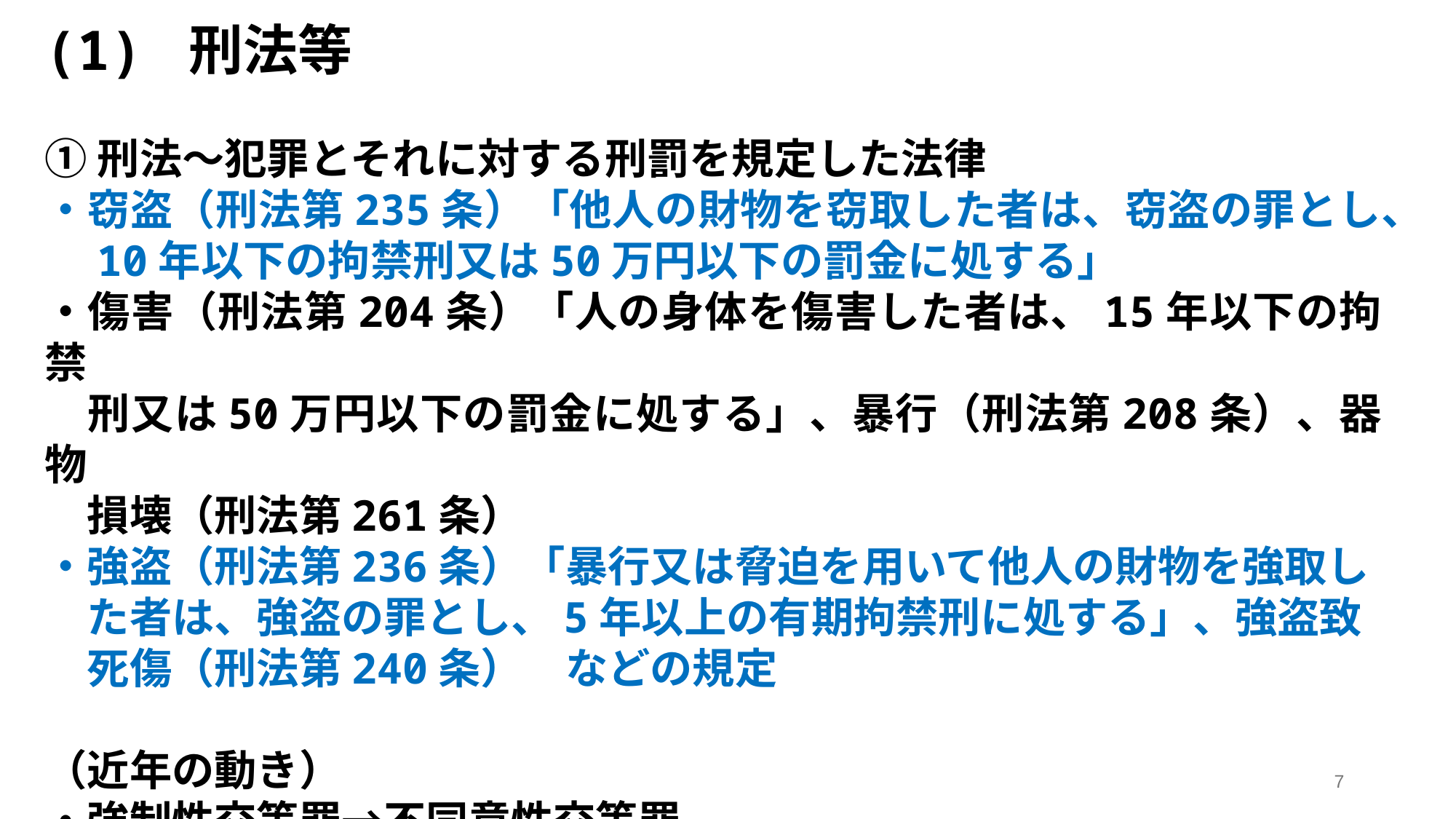

(1) 刑法等

①刑法～犯罪とそれに対する刑罰を規定した法律
・窃盗（刑法第235条）「他人の財物を窃取した者は、窃盗の罪とし、
　10年以下の拘禁刑又は50万円以下の罰金に処する」
・傷害（刑法第204条）「人の身体を傷害した者は、15年以下の拘禁
　刑又は50万円以下の罰金に処する」、暴行（刑法第208条）、器物
　損壊（刑法第261条）
・強盗（刑法第236条）「暴行又は脅迫を用いて他人の財物を強取し
　た者は、強盗の罪とし、5年以上の有期拘禁刑に処する」、強盗致
　死傷（刑法第240条）　などの規定

（近年の動き）
・強制性交等罪→不同意性交等罪
・懲役刑・禁錮刑→拘禁刑に１本化
7